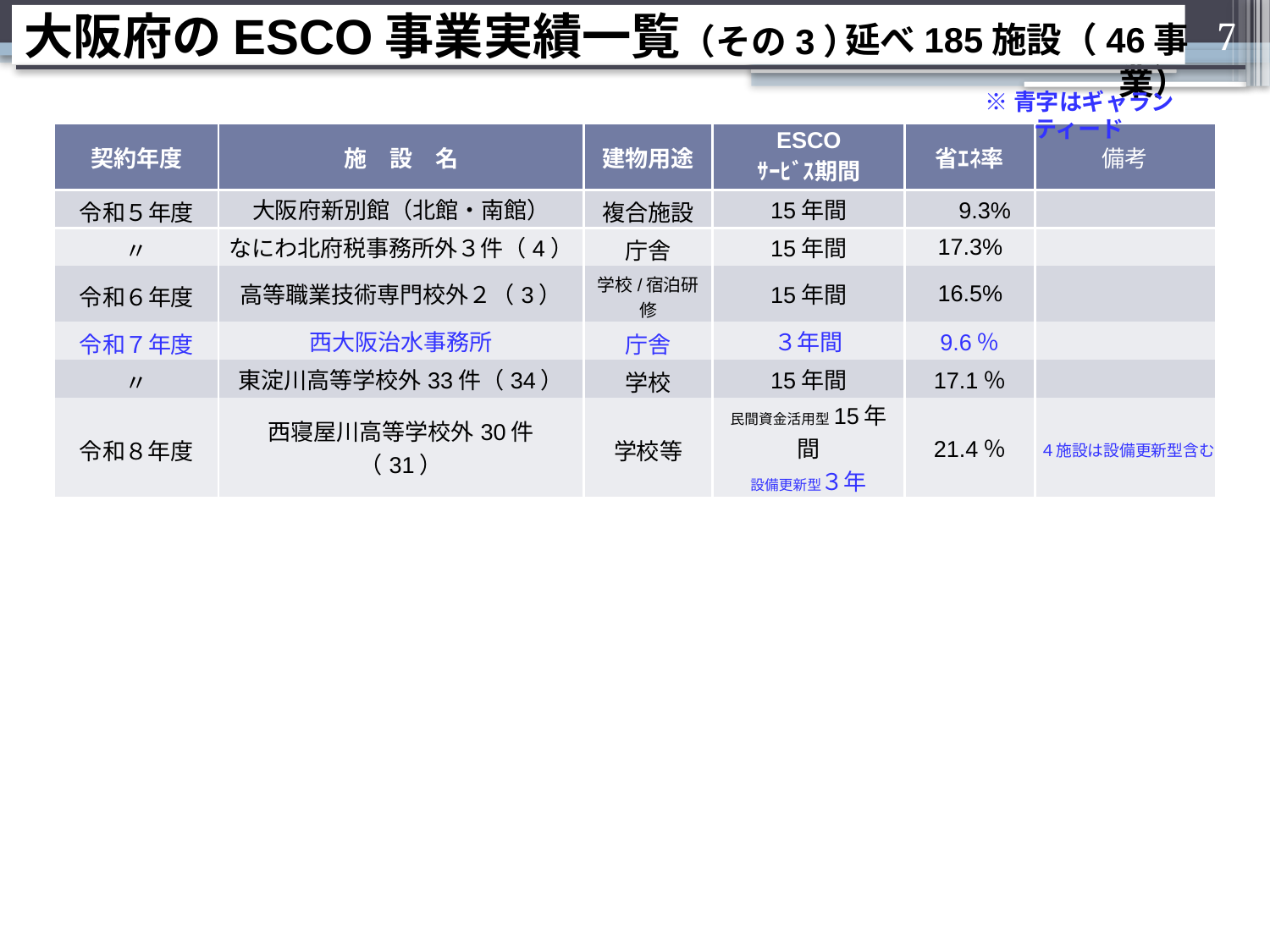

延べ185施設（46事業）

大阪府のESCO事業実績一覧（その3）
7
※青字はギャランティード
| 契約年度 | 施　設　名 | 建物用途 | ESCO ｻｰﾋﾞｽ期間 | 省ｴﾈ率 | 備考 |
| --- | --- | --- | --- | --- | --- |
| 令和５年度 | 大阪府新別館（北館・南館） | 複合施設 | 15年間 | 9.3% |  |
| 〃 | なにわ北府税事務所外３件（4） | 庁舎 | 15年間 | 17.3% |  |
| 令和６年度 | 高等職業技術専門校外２（3） | 学校/宿泊研修 | 15年間 | 16.5% |  |
| 令和７年度 | 西大阪治水事務所 | 庁舎 | ３年間 | 9.6％ |  |
| 〃 | 東淀川高等学校外33件（34） | 学校 | 15年間 | 17.1％ |  |
| 令和８年度 | 西寝屋川高等学校外30件（31） | 学校等 | 民間資金活用型15年間 設備更新型３年 | 21.4％ | ４施設は設備更新型含む |